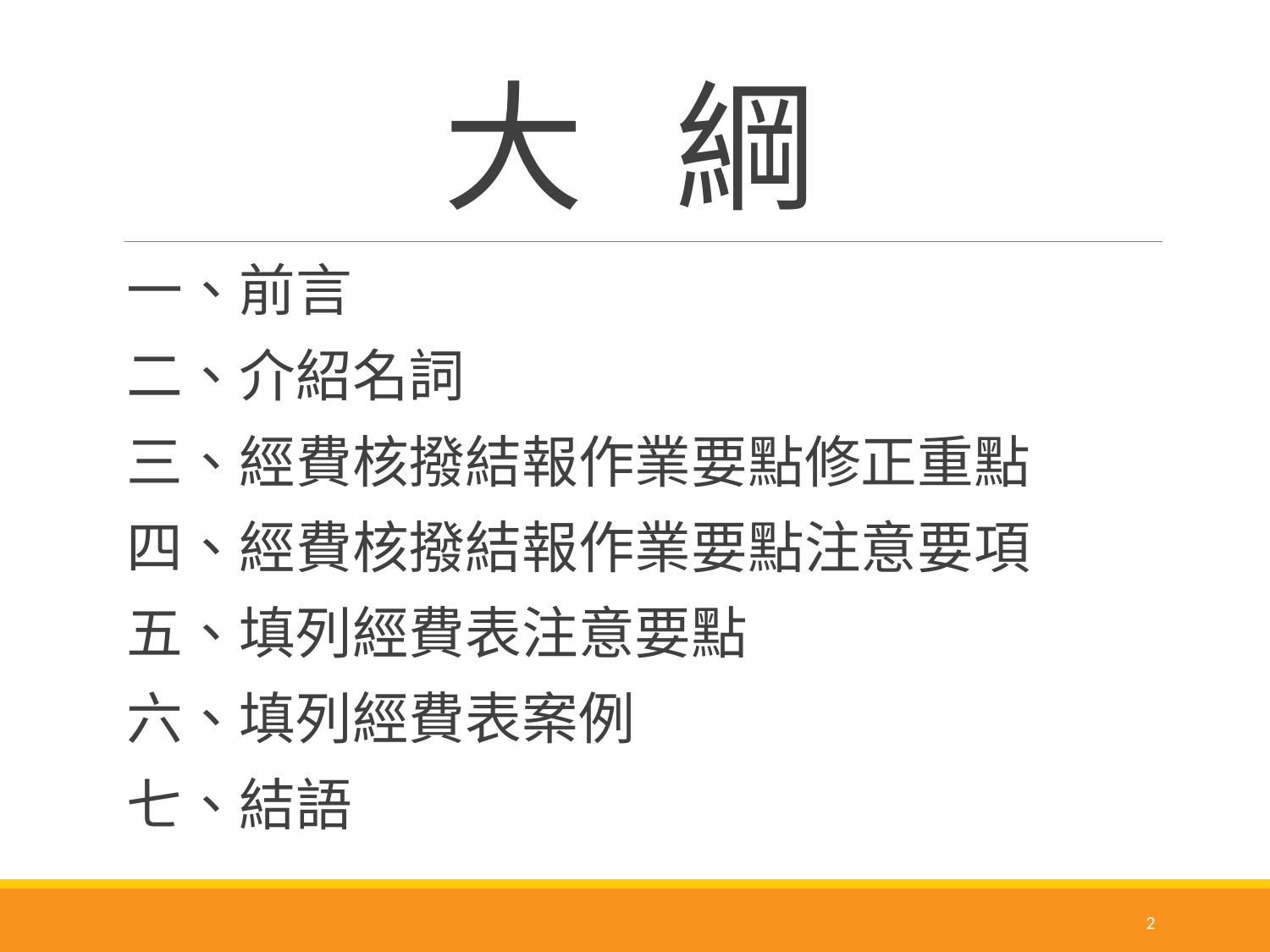

# 大   綱
一、前言
二、介紹名詞
三、經費核撥結報作業要點修正重點
四、經費核撥結報作業要點注意要項
五、填列經費表注意要點
六、填列經費表案例
七、結語
2